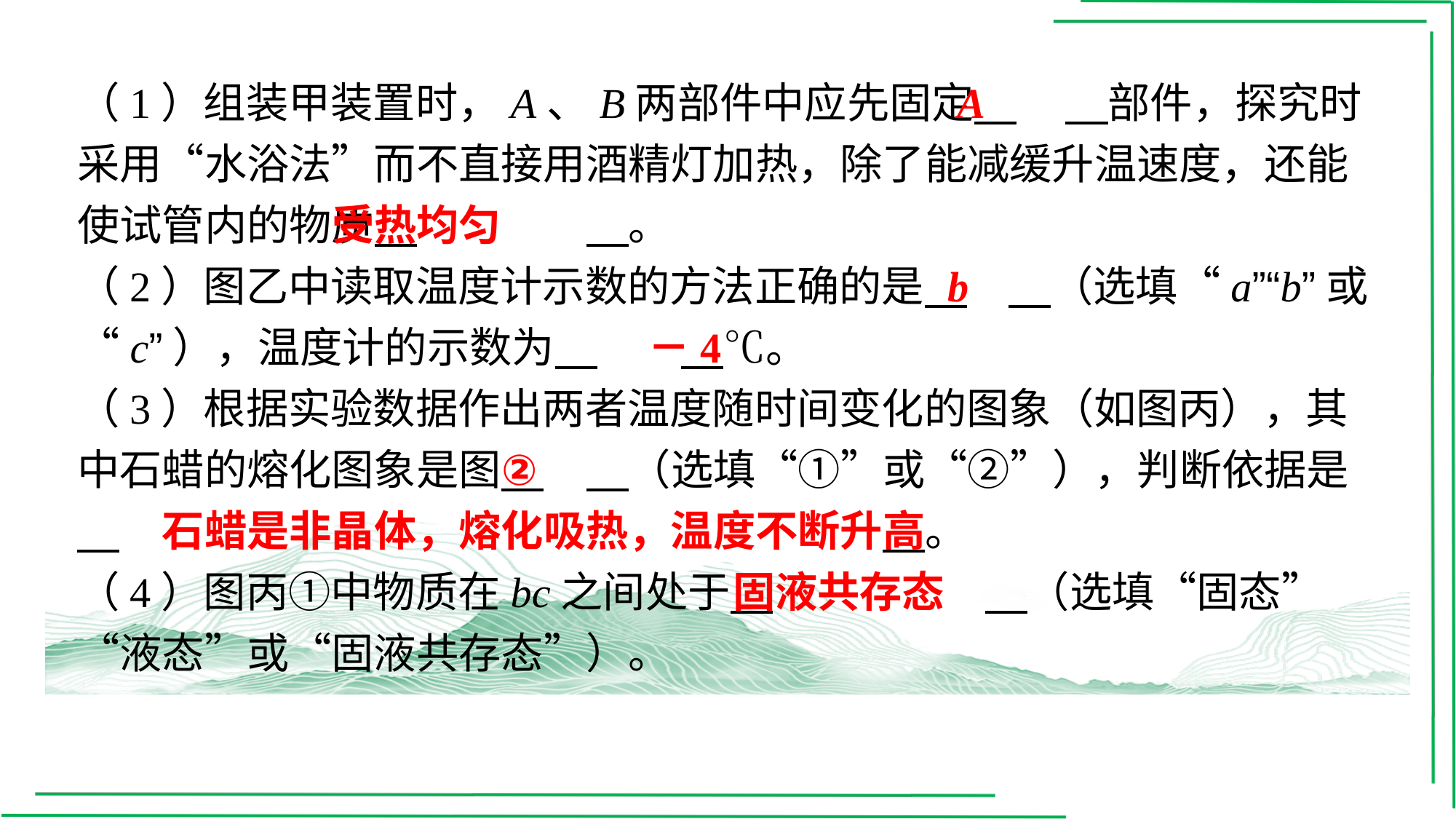

（1）组装甲装置时，A、B两部件中应先固定 　A　⁠部件，探究时采用“水浴法”而不直接用酒精灯加热，除了能减缓升温速度，还能使试管内的物质 　受热均匀　⁠。
（2）图乙中读取温度计示数的方法正确的是 　b　⁠（选填“a”“b”或“c”），温度计的示数为 　－4　⁠℃。
（3）根据实验数据作出两者温度随时间变化的图象（如图丙），其中石蜡的熔化图象是图 　②　⁠（选填“①”或“②”），判断依据是 　石蜡是非晶体，熔化吸热，温度不断升高　⁠。
（4）图丙①中物质在bc之间处于 　固液共存态　⁠（选填“固态”“液态”或“固液共存态”）。
A
受热均匀
b
－4
②
石蜡是非晶体，熔化吸热，温度不断升高
固液共存态